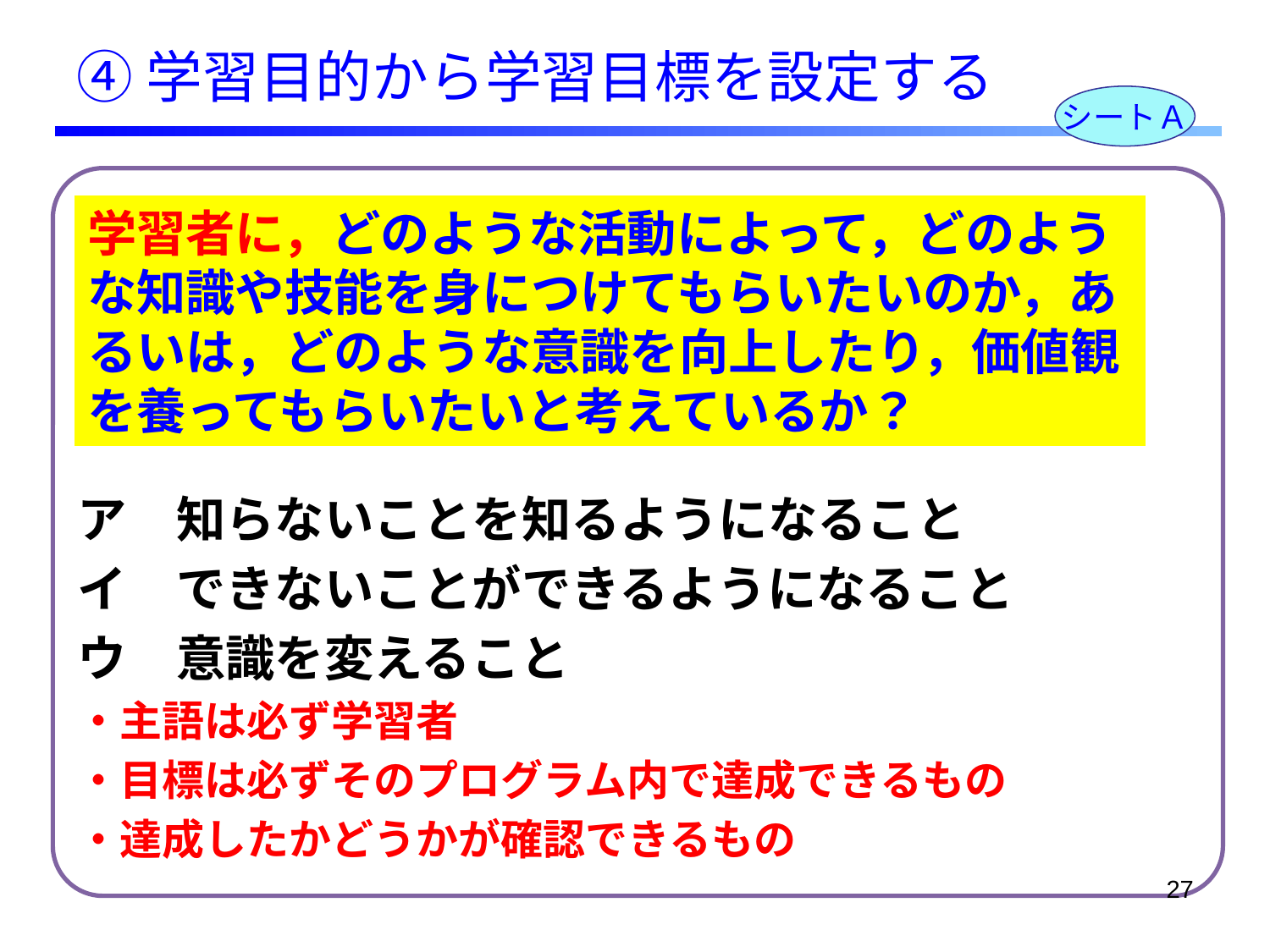

# ④学習目的から学習目標を設定する
シートＡ

ア　知らないことを知るようになること
イ　できないことができるようになること
ウ　意識を変えること
・主語は必ず学習者
・目標は必ずそのプログラム内で達成できるもの
・達成したかどうかが確認できるもの

学習者に，どのような活動によって，どのような知識や技能を身につけてもらいたいのか，あるいは，どのような意識を向上したり，価値観を養ってもらいたいと考えているか？
27